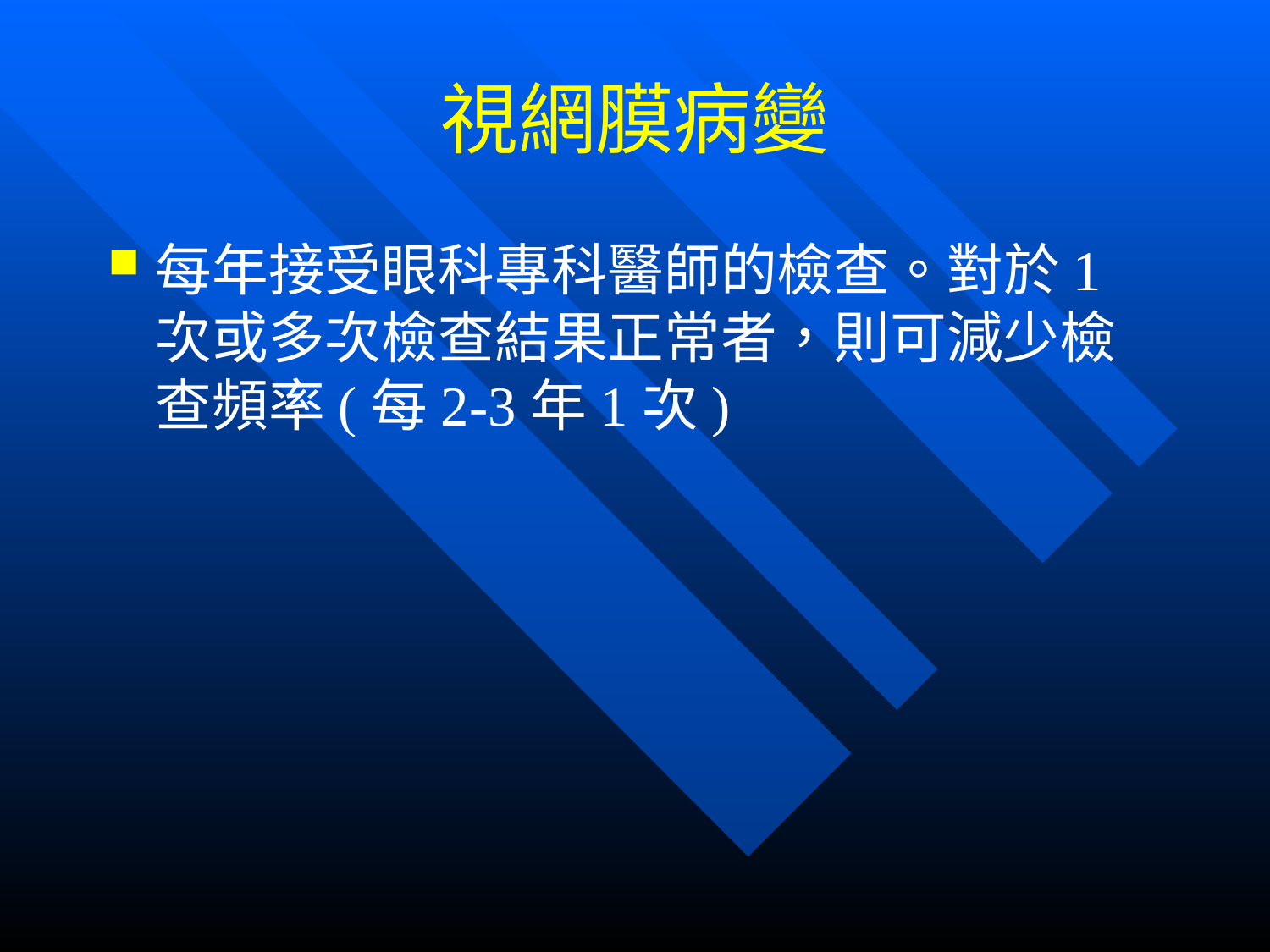

# 視網膜病變
每年接受眼科專科醫師的檢查。對於1次或多次檢查結果正常者，則可減少檢查頻率(每2-3年1次)